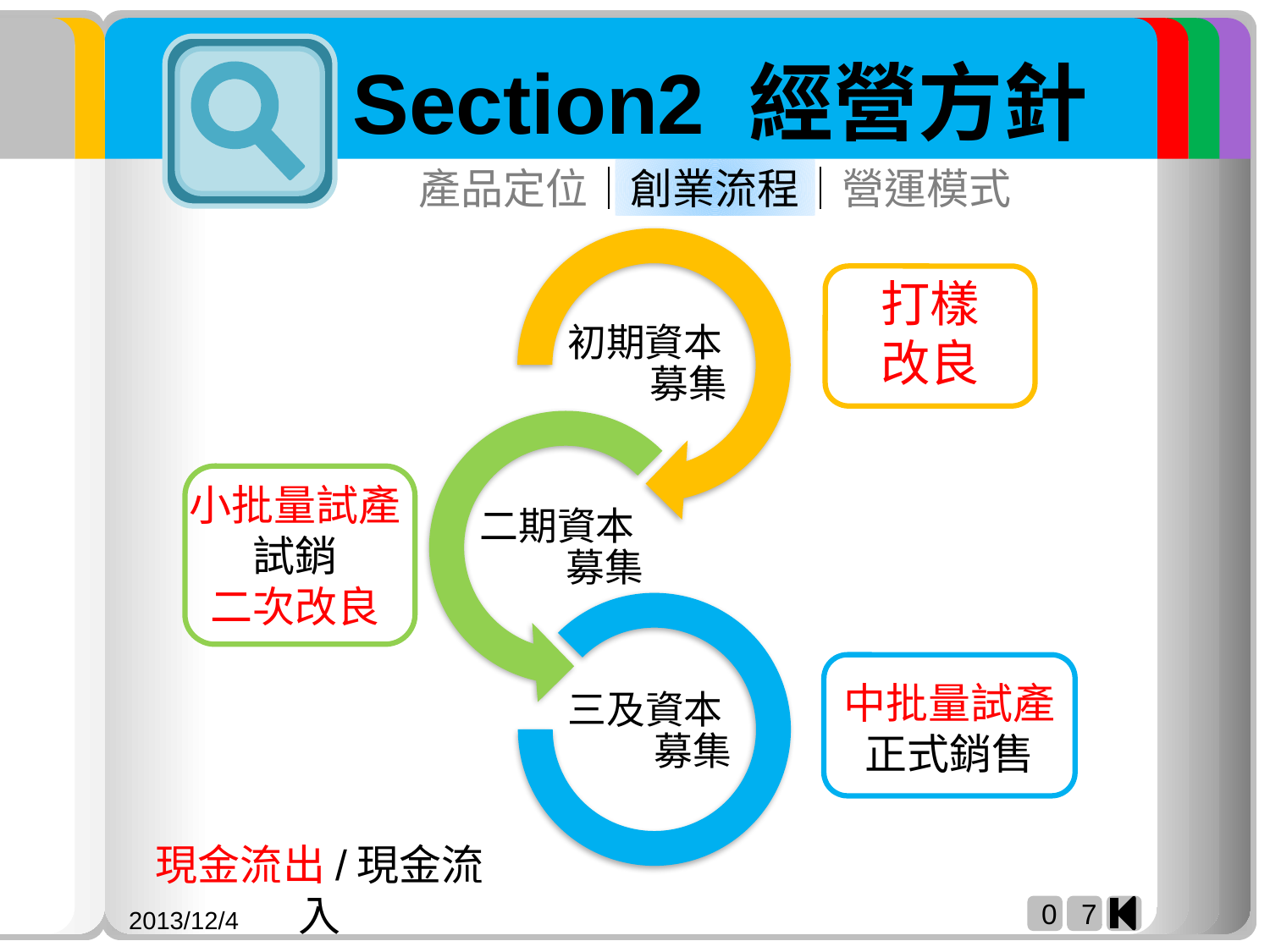

產品定位│創業流程│營運模式

初期資本           募集
二期資本            募集
三及資本            募集

打樣
改良

小批量試產
試銷
二次改良

中批量試產
正式銷售
現金流出/現金流入
0
7